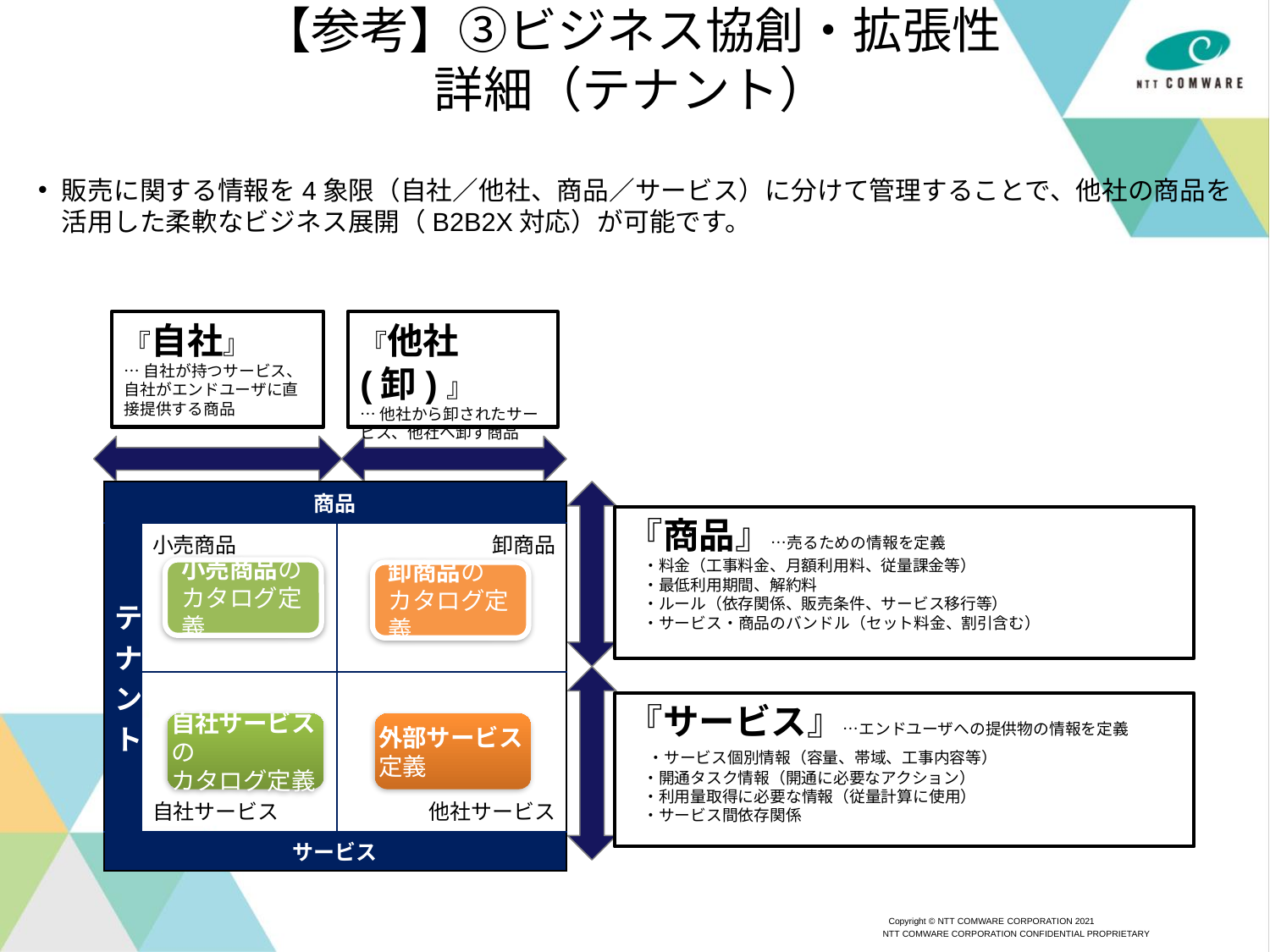

# 【参考】③ビジネス協創・拡張性 詳細（テナント）
販売に関する情報を4象限（自社／他社、商品／サービス）に分けて管理することで、他社の商品を活用した柔軟なビジネス展開（B2B2X対応）が可能です。
『自社』
…自社が持つサービス、自社がエンドユーザに直接提供する商品
『他社(卸)』
…他社から卸されたサービス、他社へ卸す商品

| 商品 |  |  |
| --- | --- | --- |
| テナント | 小売商品 | 卸商品 |
|  | 自社サービス | 他社サービス |
| サービス |  |  |

『商品』…売るための情報を定義
　・料金（工事料金、月額利用料、従量課金等）
　・最低利用期間、解約料
　・ルール（依存関係、販売条件、サービス移行等）
　・サービス・商品のバンドル（セット料金、割引含む）
小売商品の
カタログ定義
卸商品の
カタログ定義

『サービス』…エンドユーザへの提供物の情報を定義
　・サービス個別情報（容量、帯域、工事内容等）
　・開通タスク情報（開通に必要なアクション）
　・利用量取得に必要な情報（従量計算に使用）
　・サービス間依存関係
自社サービスの
カタログ定義
外部サービス
定義